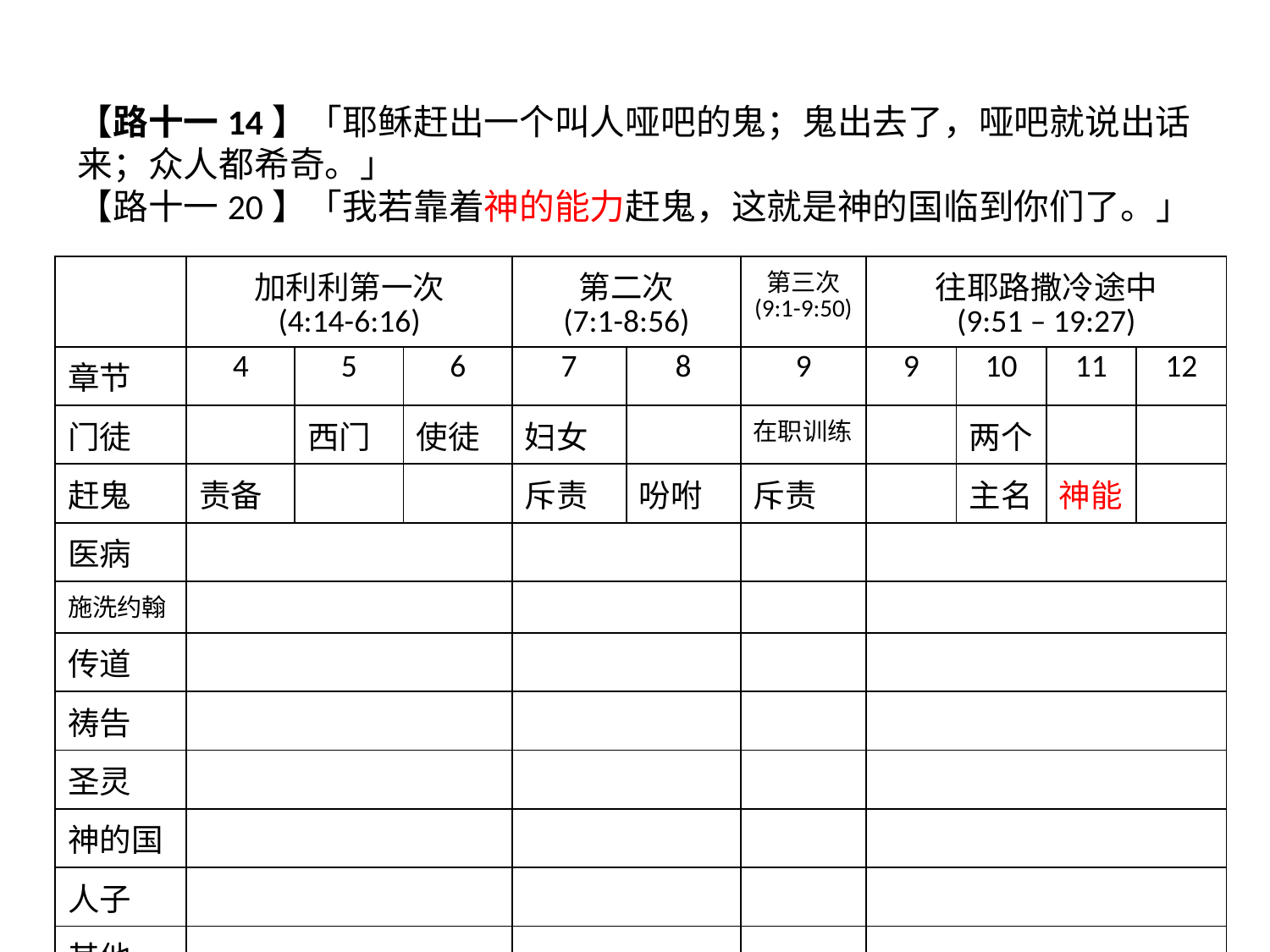

# 【路十一14】「耶稣赶出一个叫人哑吧的鬼；鬼出去了，哑吧就说出话来；众人都希奇。」 【路十一20】「我若靠着神的能力赶鬼，这就是神的国临到你们了。」
|  | 加利利第一次 (4:14-6:16) |  |  | 第二次 (7:1-8:56) |  | 第三次 (9:1-9:50) | 往耶路撒冷途中 (9:51 – 19:27) |  |  |  |
| --- | --- | --- | --- | --- | --- | --- | --- | --- | --- | --- |
| 章节 | 4 | 5 | 6 | 7 | 8 | 9 | 9 | 10 | 11 | 12 |
| 门徒 |  | 西门 | 使徒 | 妇女 |  | 在职训练 |  | 两个 |  |  |
| 赶鬼 | 责备 |  |  | 斥责 | 吩咐 | 斥责 |  | 主名 | 神能 |  |
| 医病 |  |  |  |  |  |  |  |  |  |  |
| 施洗约翰 |  |  |  |  |  |  |  |  |  |  |
| 传道 |  |  |  |  |  |  |  |  |  |  |
| 祷告 |  |  |  |  |  |  |  |  |  |  |
| 圣灵 |  |  |  |  |  |  |  |  |  |  |
| 神的国 |  |  |  |  |  |  |  |  |  |  |
| 人子 |  |  |  |  |  |  |  |  |  |  |
| 其他 |  |  |  |  |  |  |  |  |  |  |